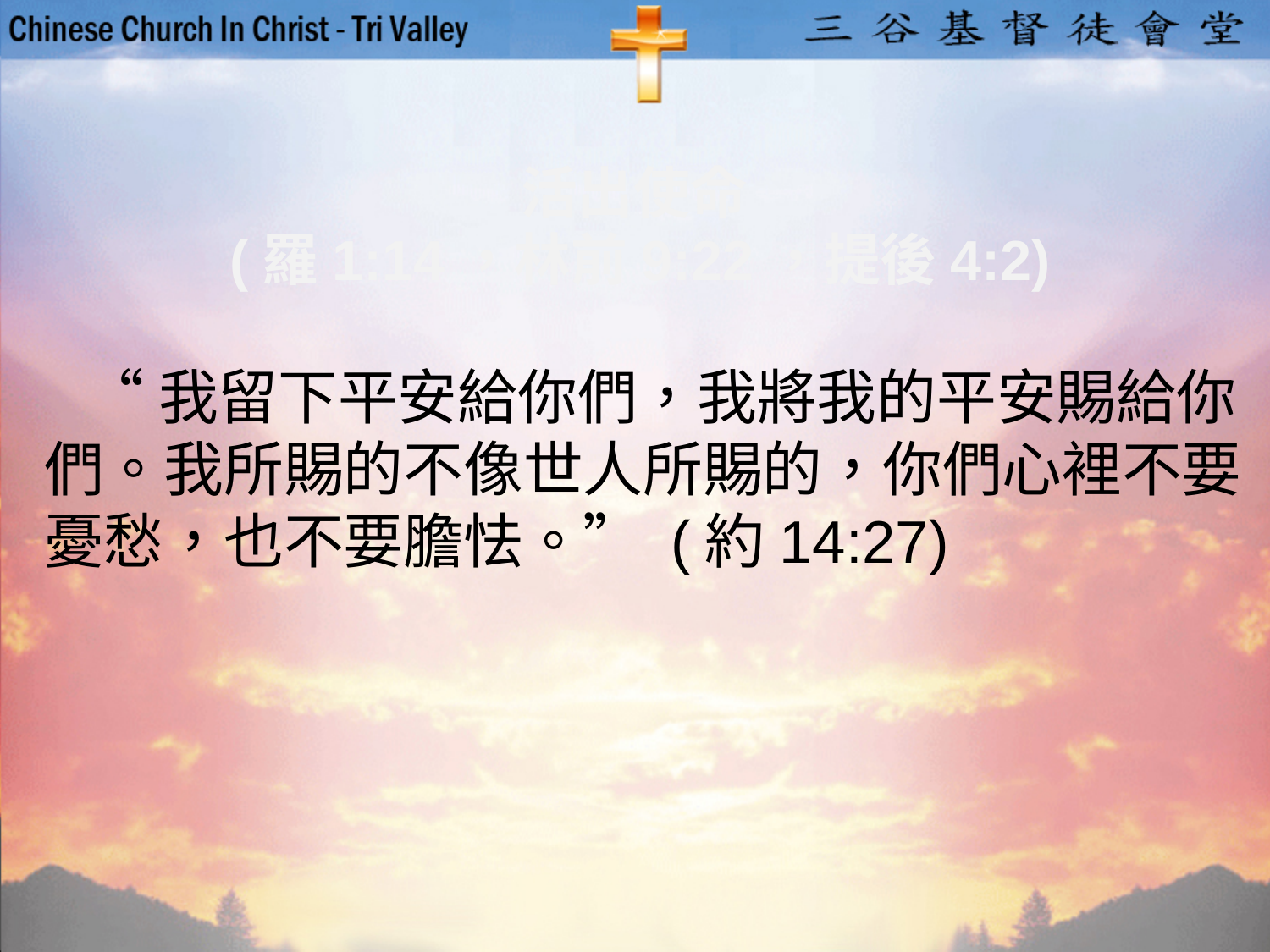

活出使命
(羅1:14，林前9:22，提後4:2)

   “我留下平安給你們，我將我的平安賜給你們。我所賜的不像世人所賜的，你們心裡不要憂愁，也不要膽怯。” (約14:27)